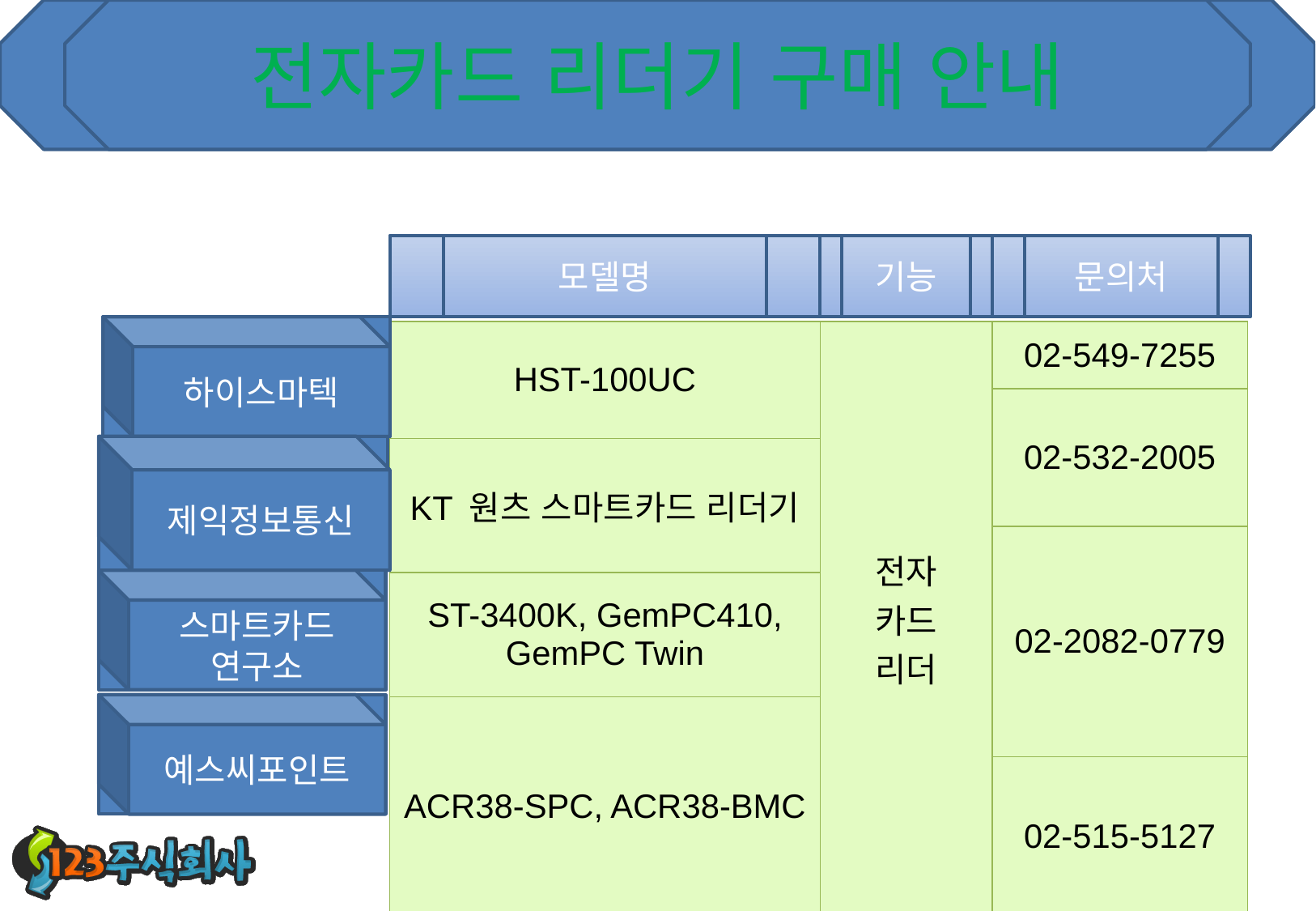

# 전자카드 리더기 구매 안내
모델명
기능
문의처

하이스마텍
| HST-100UC | 전자 카드 리더 | 02-549-7255 |
| --- | --- | --- |
|  |  | 02-532-2005 |
| KT 원츠 스마트카드 리더기 |  |  |
|  |  | 02-2082-0779 |
| ST-3400K, GemPC410, GemPC Twin |  |  |
| ACR38-SPC, ACR38-BMC |  |  |
|  |  | 02-515-5127 |

제익정보통신

스마트카드
연구소

예스씨포인트
4